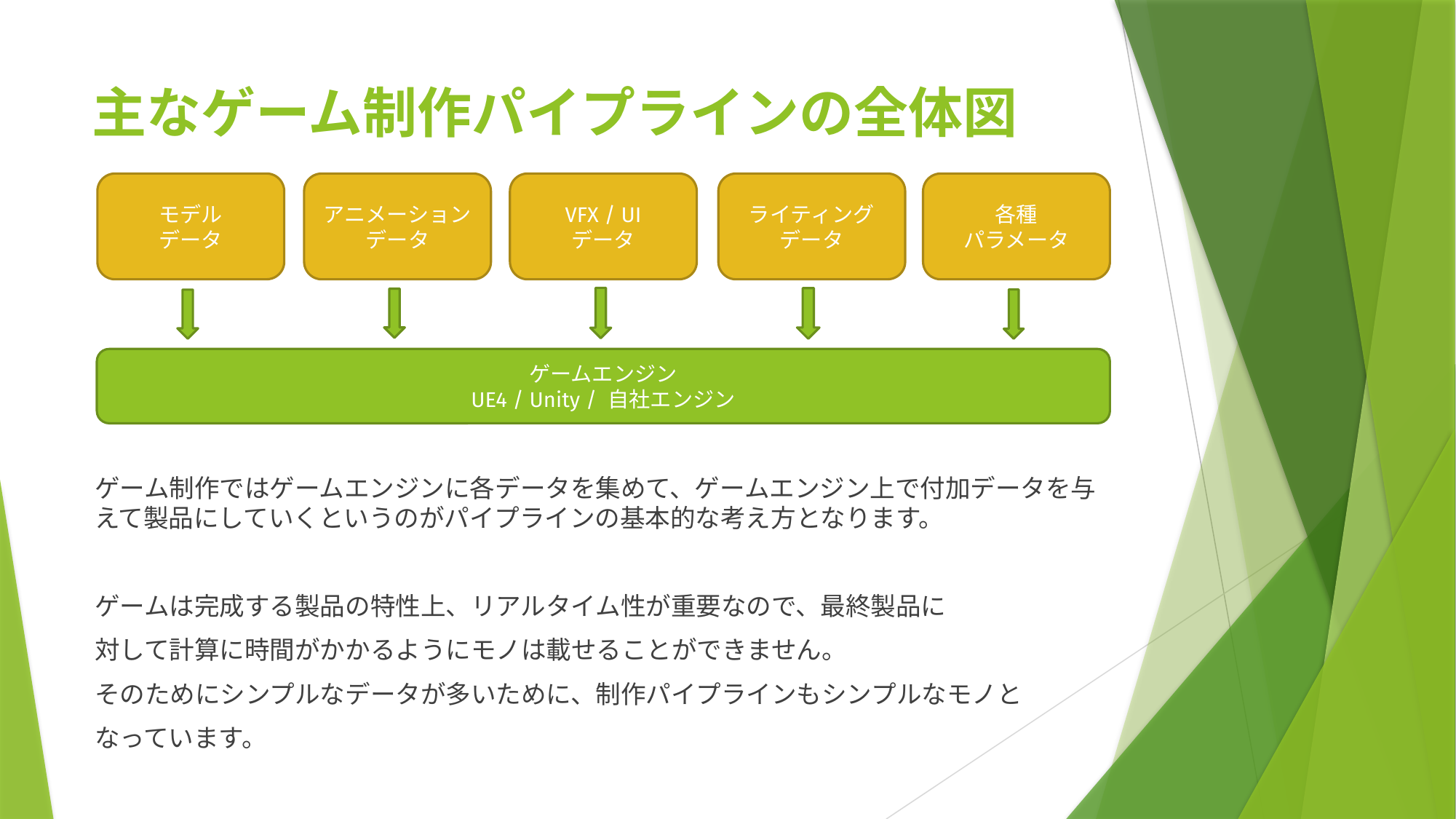

# 主なゲーム制作パイプラインの全体図
モデル
データ
アニメーション
データ
VFX / UI
データ
ライティングデータ
各種
パラメータ

ゲームエンジン
UE4 / Unity / 自社エンジン
ゲーム制作ではゲームエンジンに各データを集めて、ゲームエンジン上で付加データを与えて製品にしていくというのがパイプラインの基本的な考え方となります。

ゲームは完成する製品の特性上、リアルタイム性が重要なので、最終製品に
対して計算に時間がかかるようにモノは載せることができません。
そのためにシンプルなデータが多いために、制作パイプラインもシンプルなモノと
なっています。